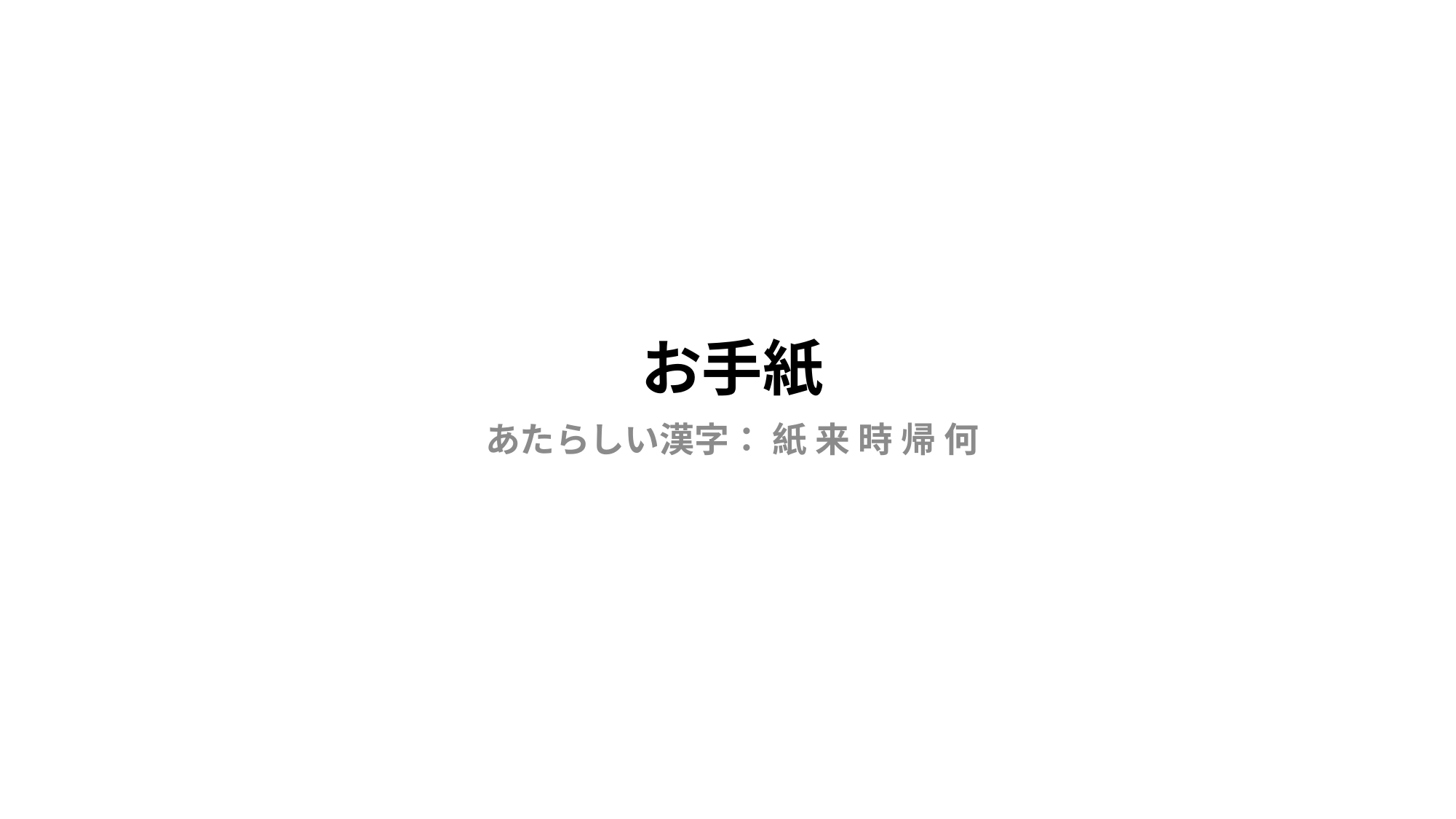

# お手紙
あたらしい漢字： 紙 来 時 帰 何